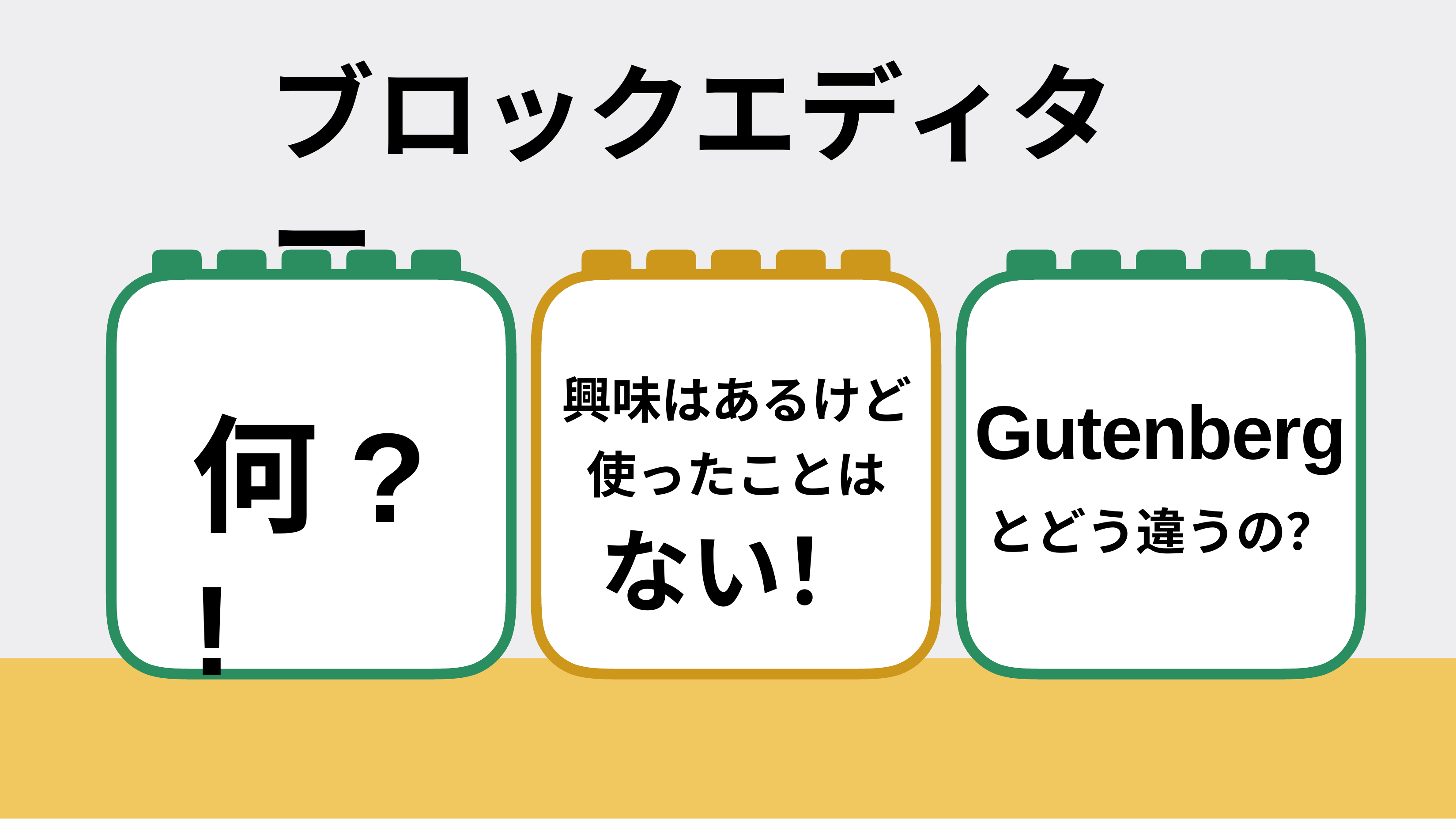

# ブロックエディター

Gutenberg
とどう違うの？
興味はあるけど 使ったことは
ない！
何?!